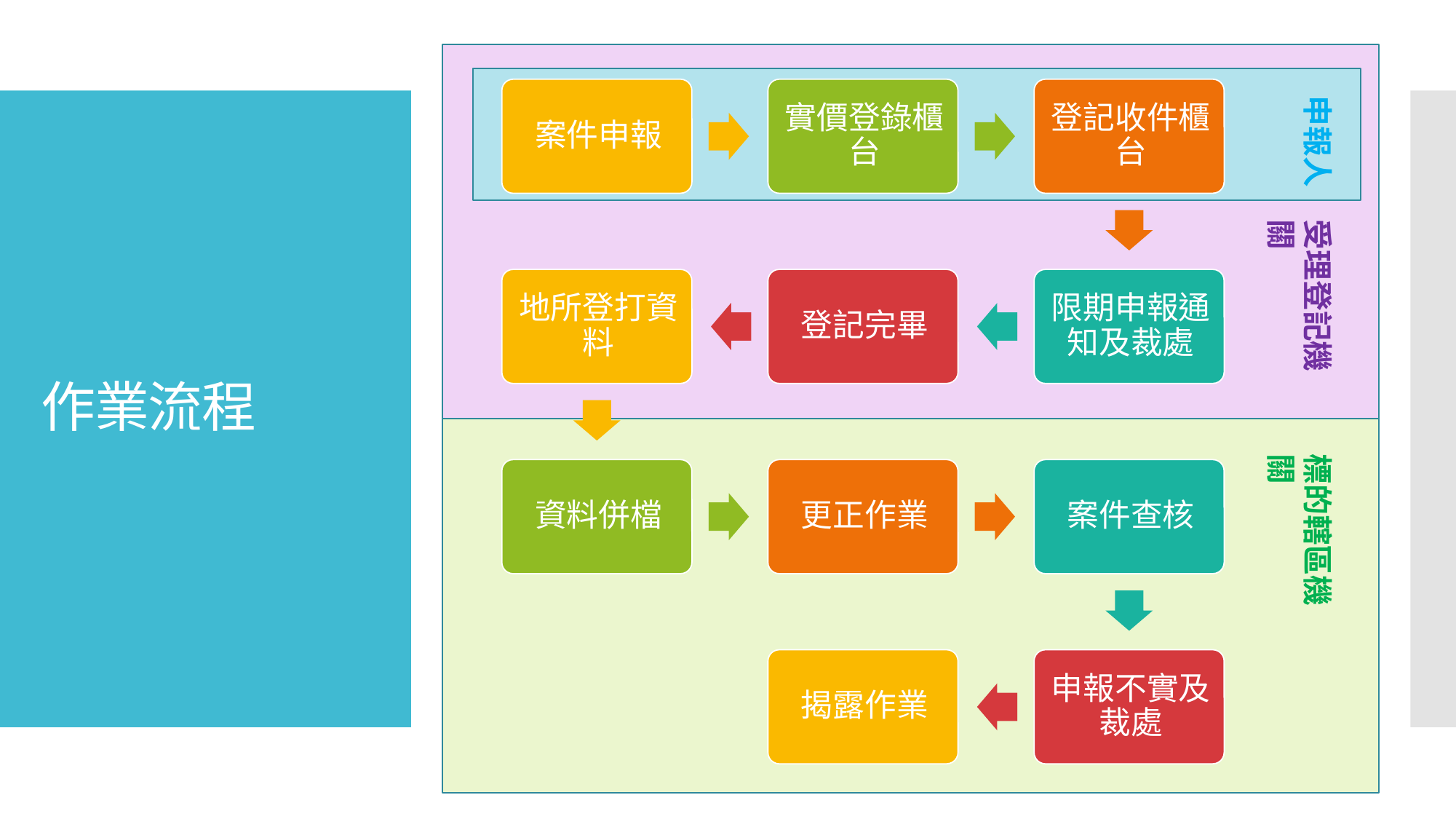

案件申報

實價登錄櫃台

登記收件櫃台

限期申報通知及裁處

登記完畢

地所登打資料

資料併檔

更正作業

案件查核

申報不實及裁處

揭露作業
申報人
# 作業流程
受理登記機關

標的轄區機關